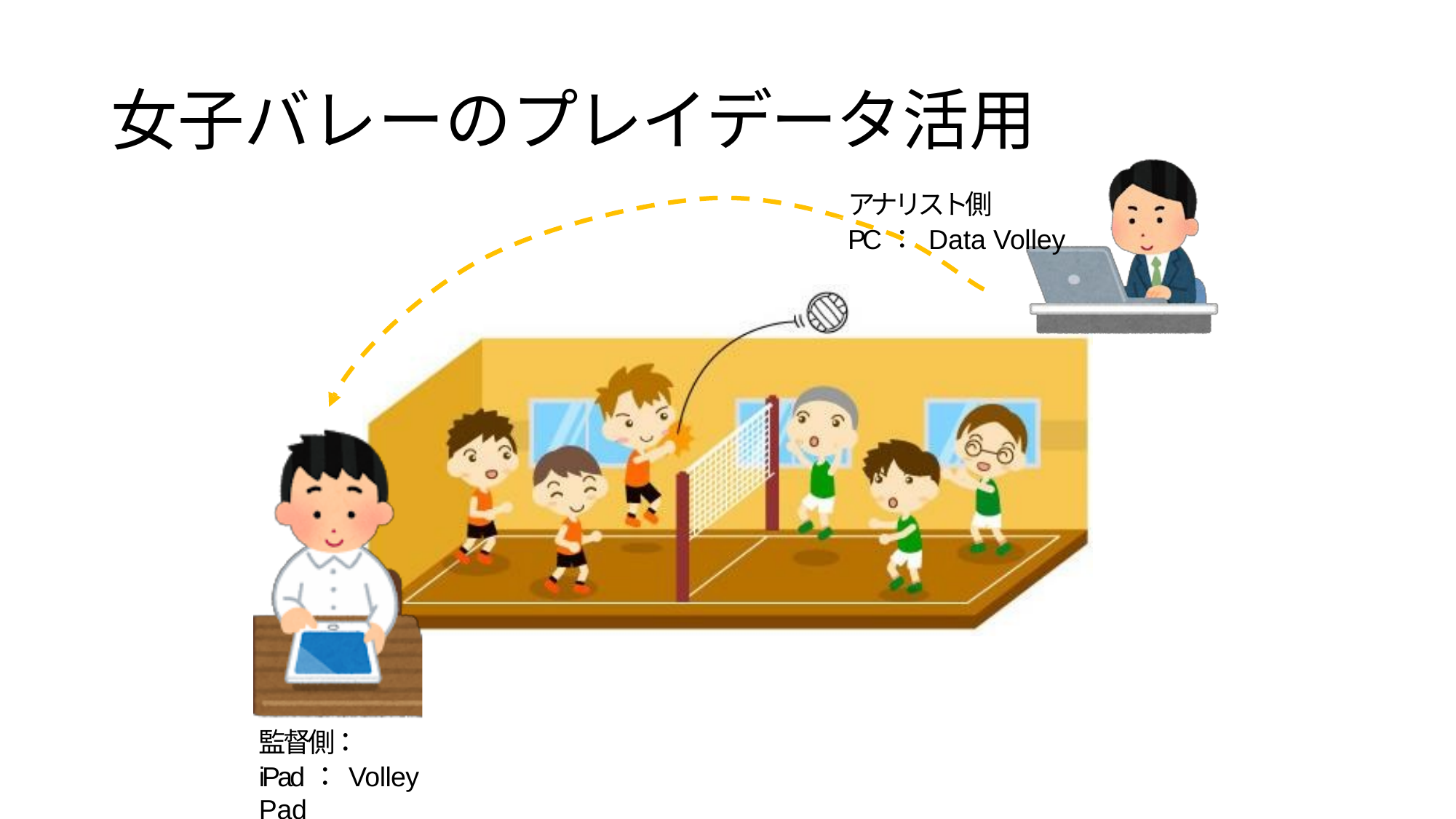

# 女子バレーのプレイデータ活用

アナリスト側
PC： Data Volley

監督側：
iPad： Volley Pad